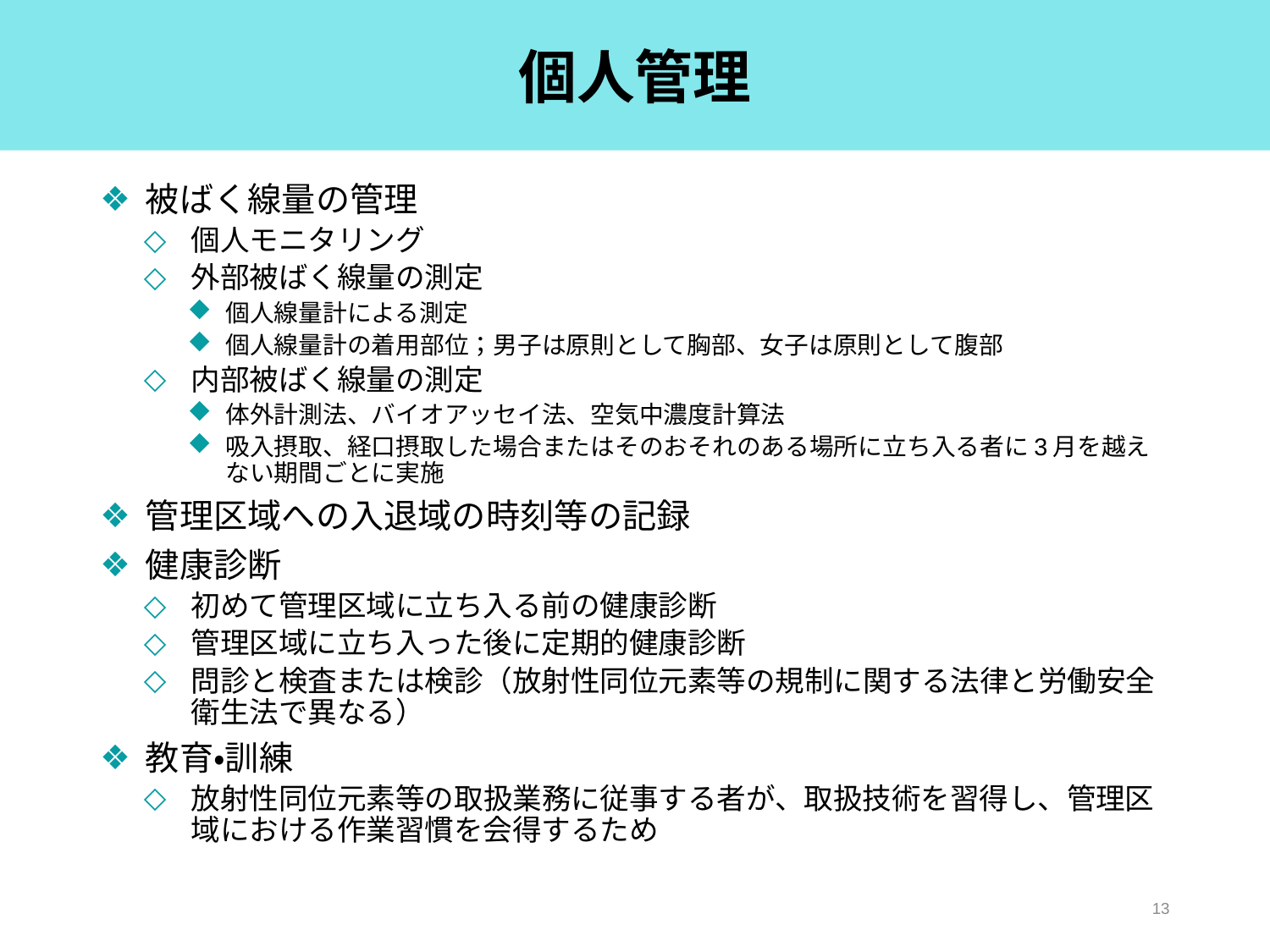

# 個人管理
被ばく線量の管理
個人モニタリング
外部被ばく線量の測定
個人線量計による測定
個人線量計の着用部位；男子は原則として胸部、女子は原則として腹部
内部被ばく線量の測定
体外計測法、バイオアッセイ法、空気中濃度計算法
吸入摂取、経口摂取した場合またはそのおそれのある場所に立ち入る者に3月を越えない期間ごとに実施
管理区域への入退域の時刻等の記録
健康診断
初めて管理区域に立ち入る前の健康診断
管理区域に立ち入った後に定期的健康診断
問診と検査または検診（放射性同位元素等の規制に関する法律と労働安全衛生法で異なる）
教育・訓練
放射性同位元素等の取扱業務に従事する者が、取扱技術を習得し、管理区域における作業習慣を会得するため
13